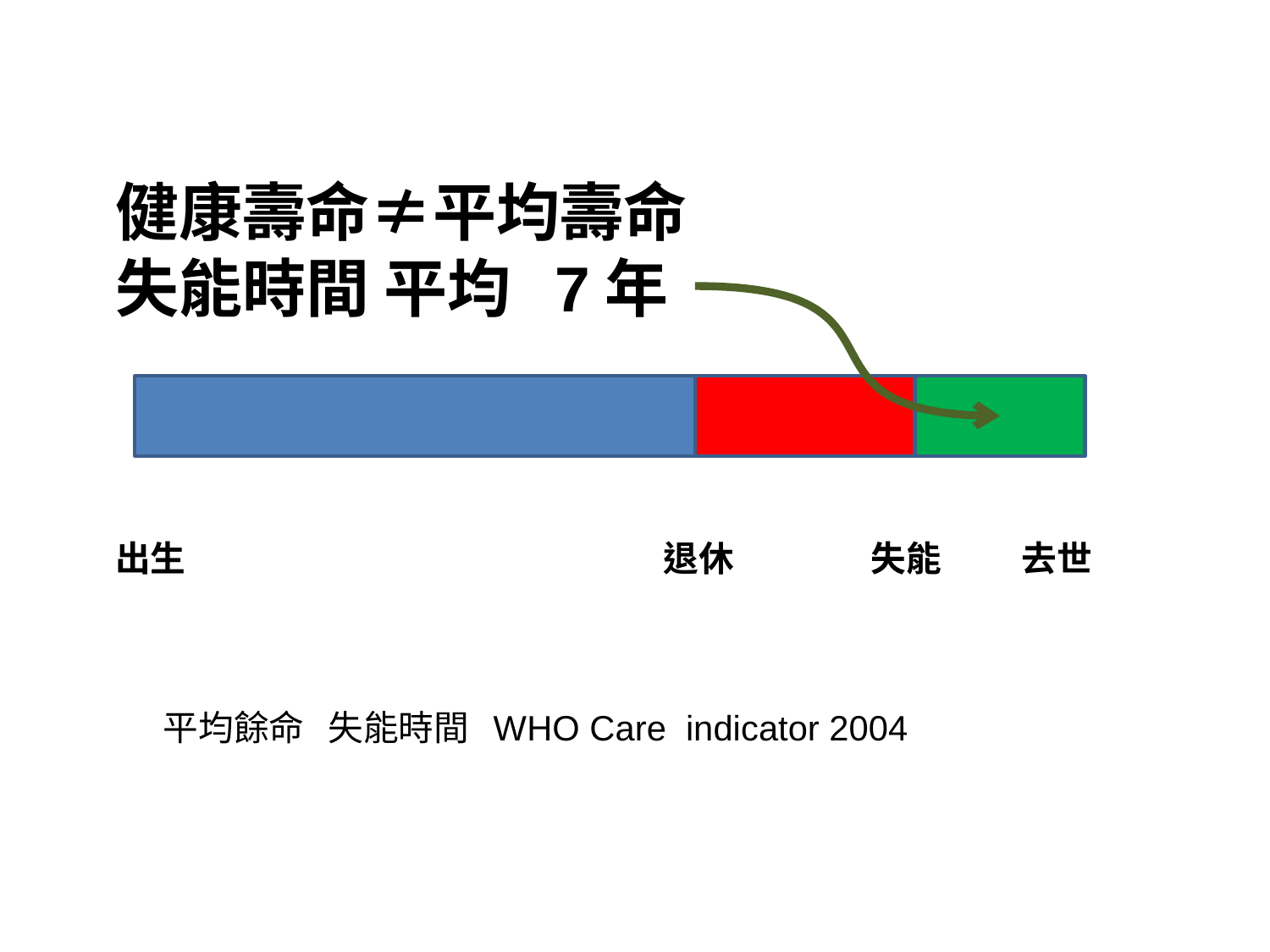

健康壽命≠平均壽命
失能時間 平均  7年

出生                                                             退休                 失能          去世

     平均餘命   失能時間  WHO Care  indicator 2004